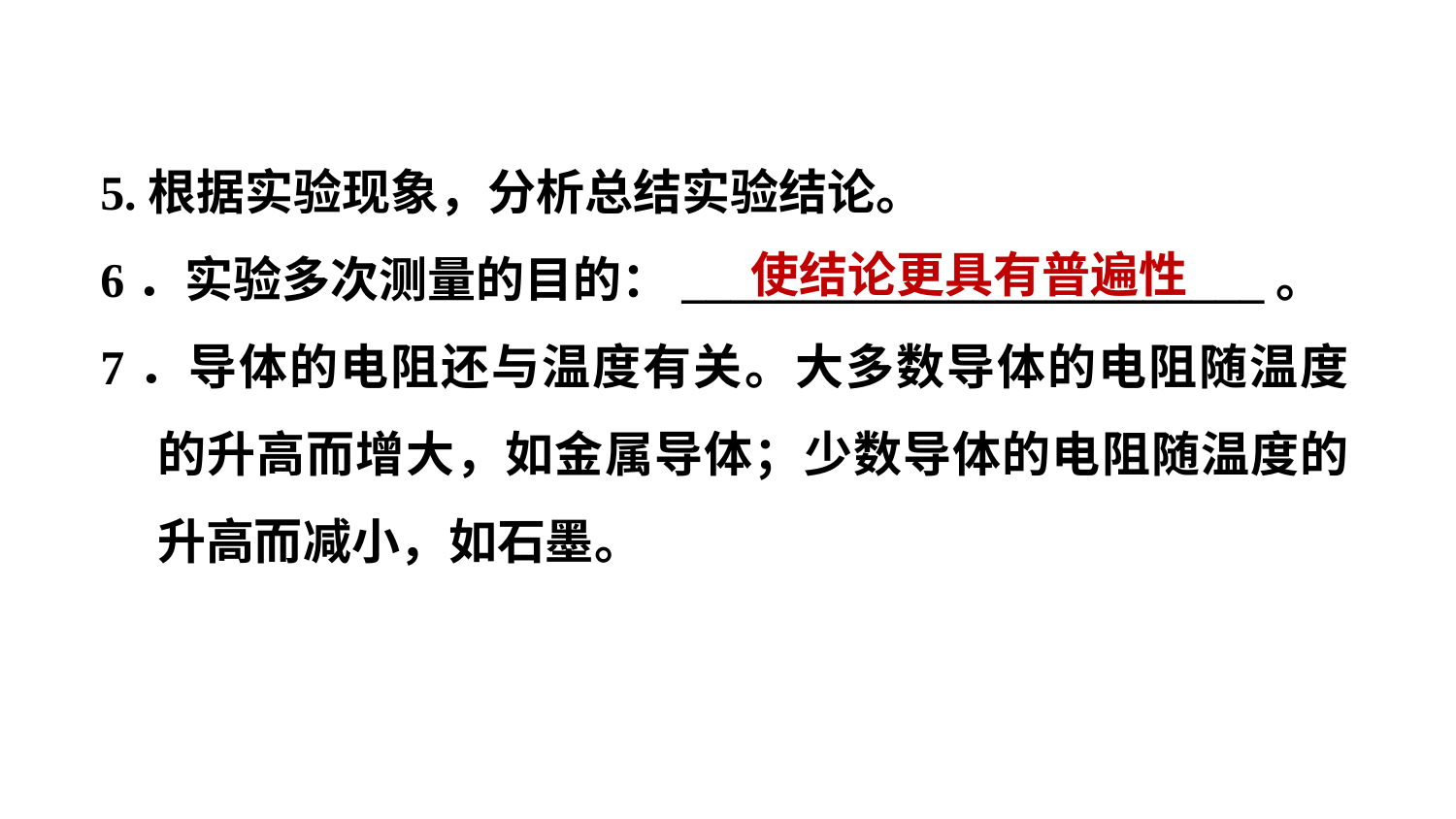

5.根据实验现象，分析总结实验结论。
6．实验多次测量的目的：________________________。
7．导体的电阻还与温度有关。大多数导体的电阻随温度的升高而增大，如金属导体；少数导体的电阻随温度的升高而减小，如石墨。
使结论更具有普遍性